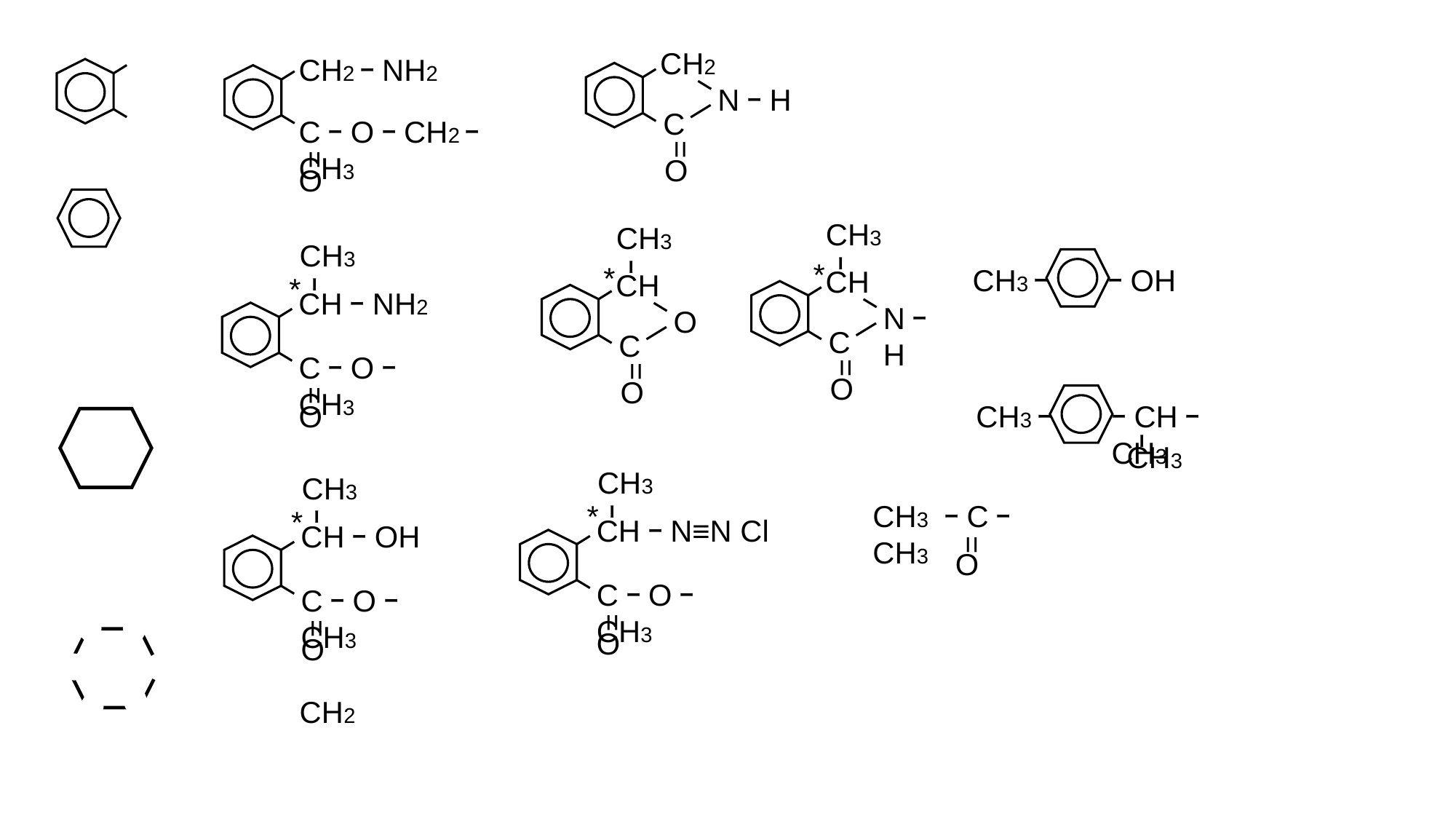

CH2
CH2ｰNH2

NｰH
C
CｰOｰCH2ｰCH3
=
=
O
O

CH3
CH3
CH3
ｰ
ｰ

*
*
ｰOH
CH3ｰ
CH
CH
*
ｰ
CHｰNH2

NｰH
O

C
C
CｰOｰCH3
=
=
O
O
=

O
ｰCHｰCH3
CH3ｰ

ｰ
CH3
CH3
CH3
*
CH3 ｰCｰCH3
ｰ
*
ｰ
CHｰN≡N Cl
CHｰOH
=

O
CｰOｰCH3
CｰOｰCH3
=
=

O
O
CH2